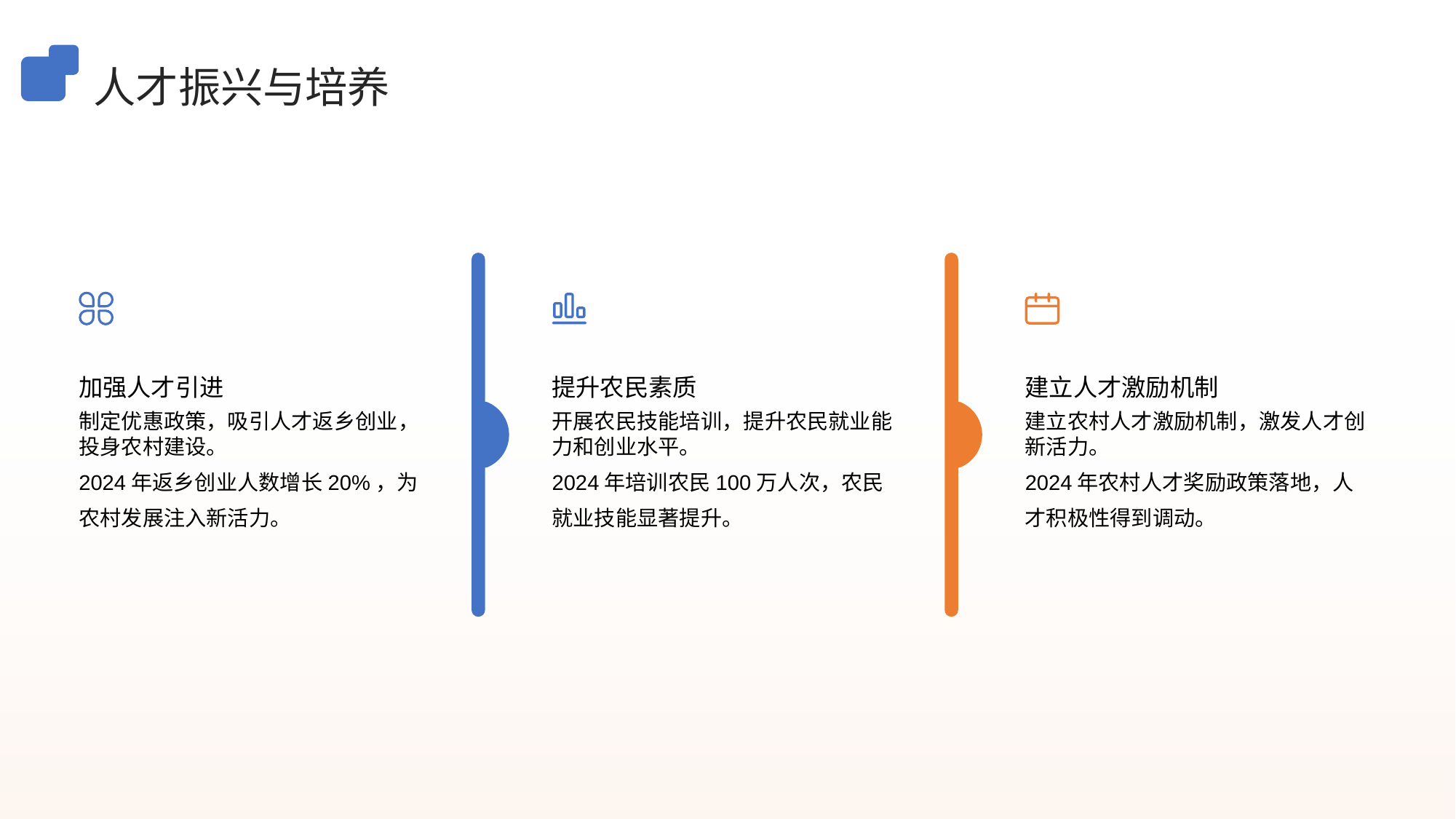

人才振兴与培养

加强人才引进
提升农民素质
建立人才激励机制
制定优惠政策，吸引人才返乡创业，投身农村建设。
2024年返乡创业人数增长20%，为农村发展注入新活力。
开展农民技能培训，提升农民就业能力和创业水平。
2024年培训农民100万人次，农民就业技能显著提升。
建立农村人才激励机制，激发人才创新活力。
2024年农村人才奖励政策落地，人才积极性得到调动。